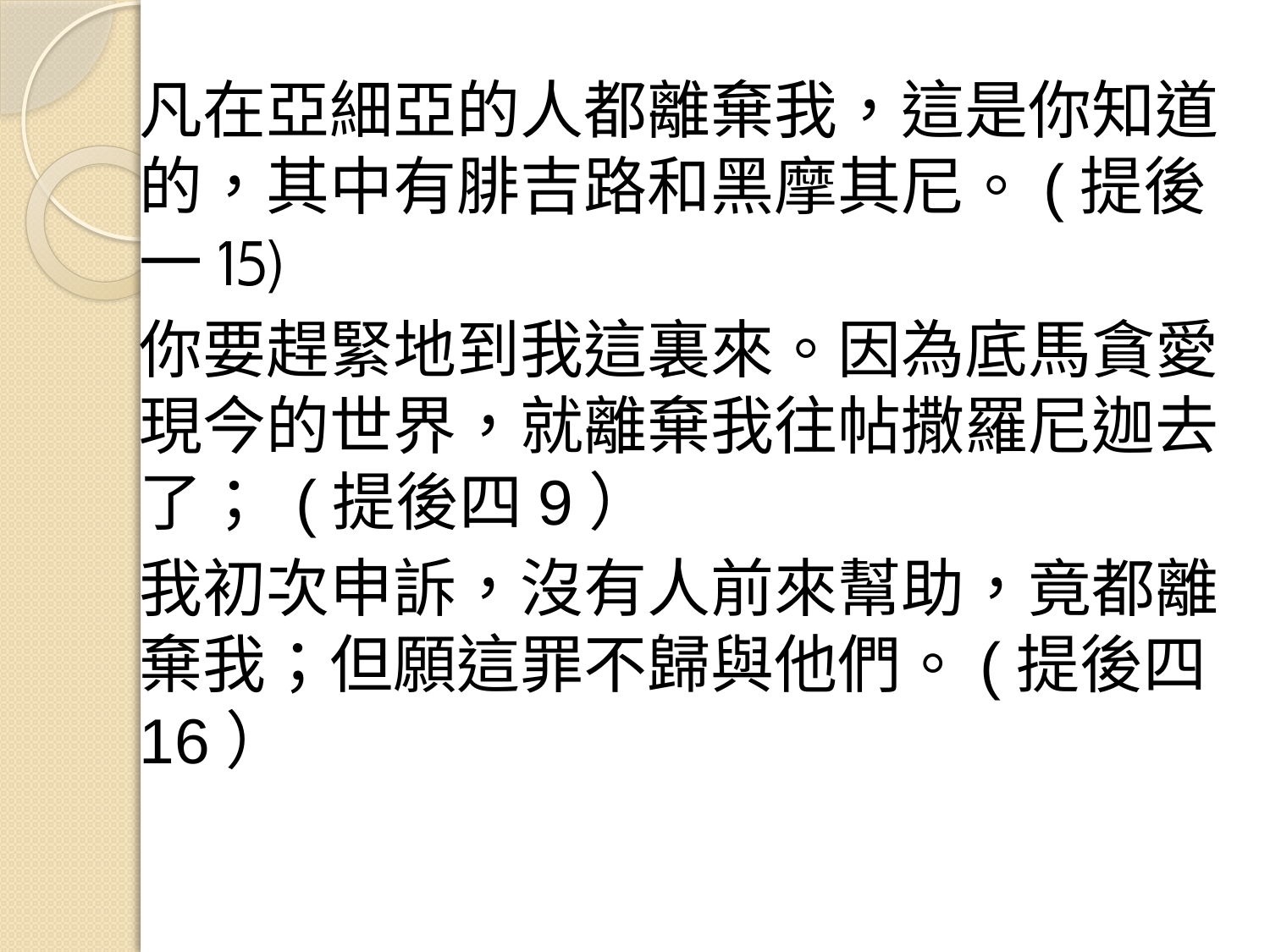

凡在亞細亞的人都離棄我，這是你知道的，其中有腓吉路和黑摩其尼。(提後一15)
你要趕緊地到我這裏來。因為底馬貪愛現今的世界，就離棄我往帖撒羅尼迦去了； (提後四9）
我初次申訴，沒有人前來幫助，竟都離棄我；但願這罪不歸與他們。(提後四16）